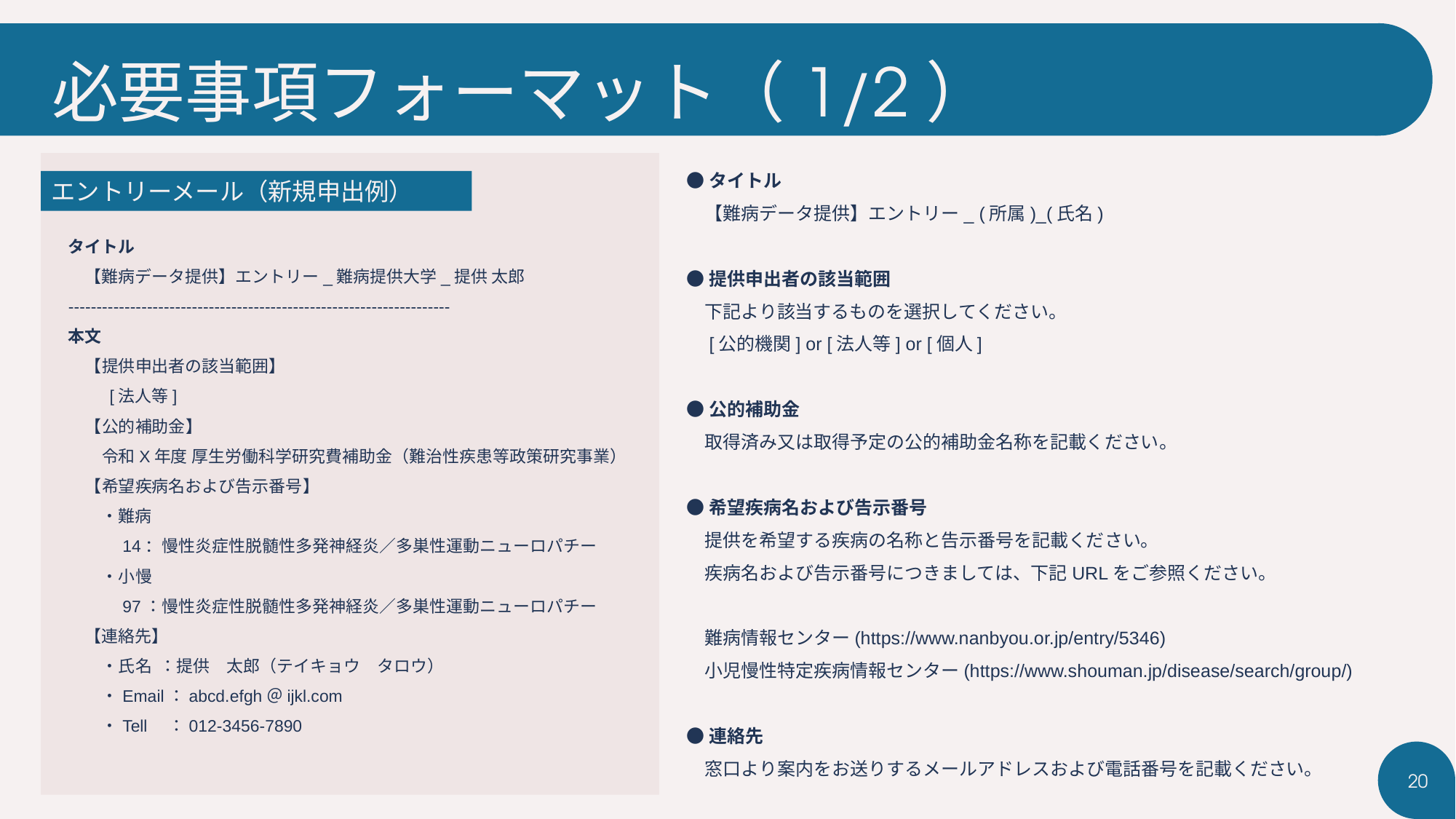

# 必要事項フォーマット（1/2）

●タイトル
　【難病データ提供】エントリー_ (所属)_(氏名)

●提供申出者の該当範囲
　下記より該当するものを選択してください。
　[公的機関] or [法人等] or [個人]

●公的補助金
　取得済み又は取得予定の公的補助金名称を記載ください。

●希望疾病名および告示番号
　提供を希望する疾病の名称と告示番号を記載ください。
　疾病名および告示番号につきましては、下記URLをご参照ください。

　難病情報センター(https://www.nanbyou.or.jp/entry/5346)
　小児慢性特定疾病情報センター(https://www.shouman.jp/disease/search/group/)

●連絡先
　窓口より案内をお送りするメールアドレスおよび電話番号を記載ください。

エントリーメール（新規申出例）
タイトル
　【難病データ提供】エントリー_難病提供大学_提供 太郎
--------------------------------------------------------------------
本文
　【提供申出者の該当範囲】
　　 [法人等]
　【公的補助金】
　　令和X年度 厚生労働科学研究費補助金（難治性疾患等政策研究事業）
　【希望疾病名および告示番号】
　　・難病
　　　14：慢性炎症性脱髄性多発神経炎／多巣性運動ニューロパチー
　　・小慢
　　　97：慢性炎症性脱髄性多発神経炎／多巣性運動ニューロパチー
　【連絡先】
　　・氏名  ：提供　太郎（テイキョウ　タロウ）
　　・Email：abcd.efgh＠ijkl.com
　　・Tell　：012-3456-7890
20